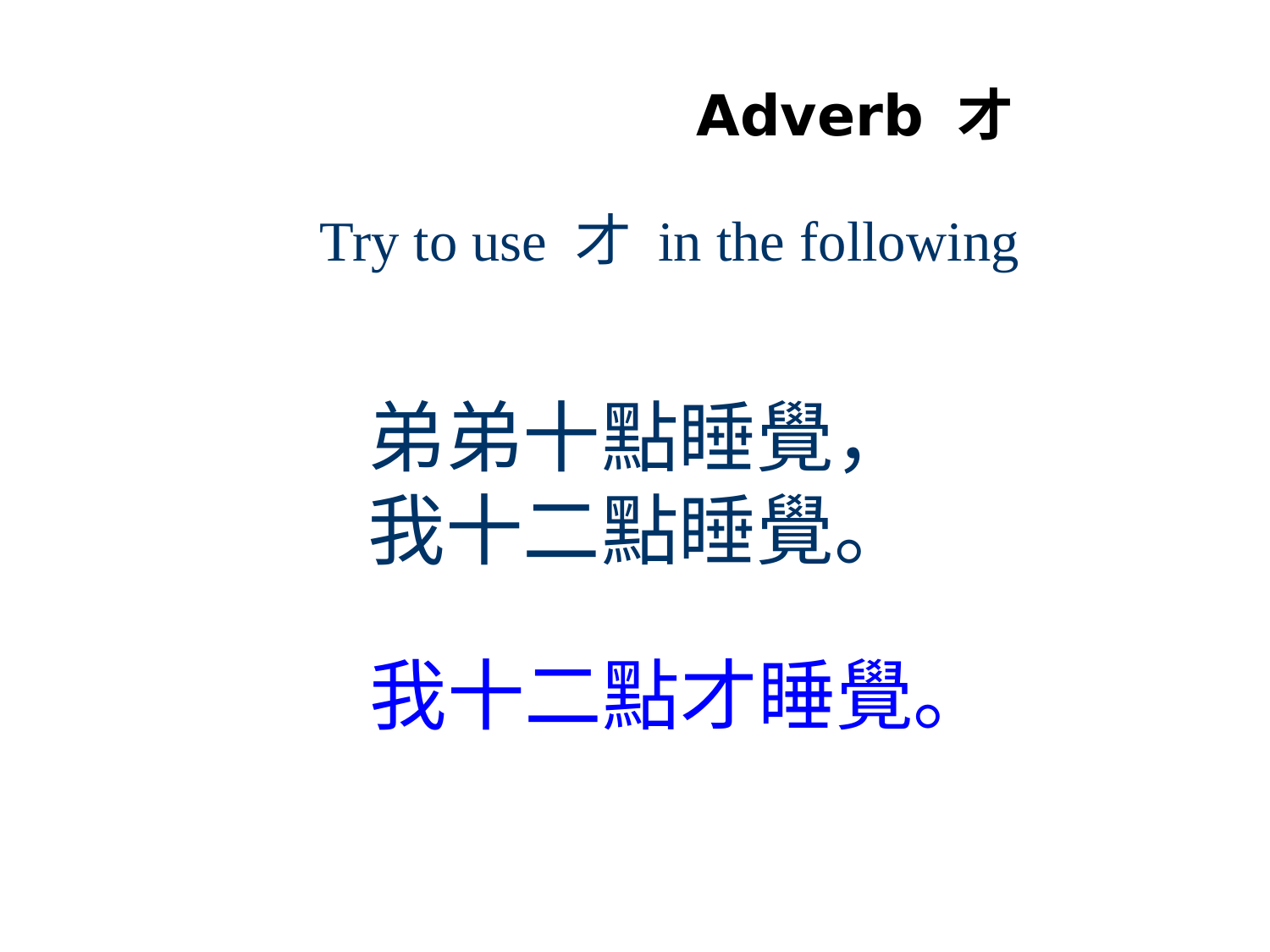

# Adverb 才
Try to use 才 in the following
弟弟十點睡覺，
我十二點睡覺。
我十二點才睡覺。